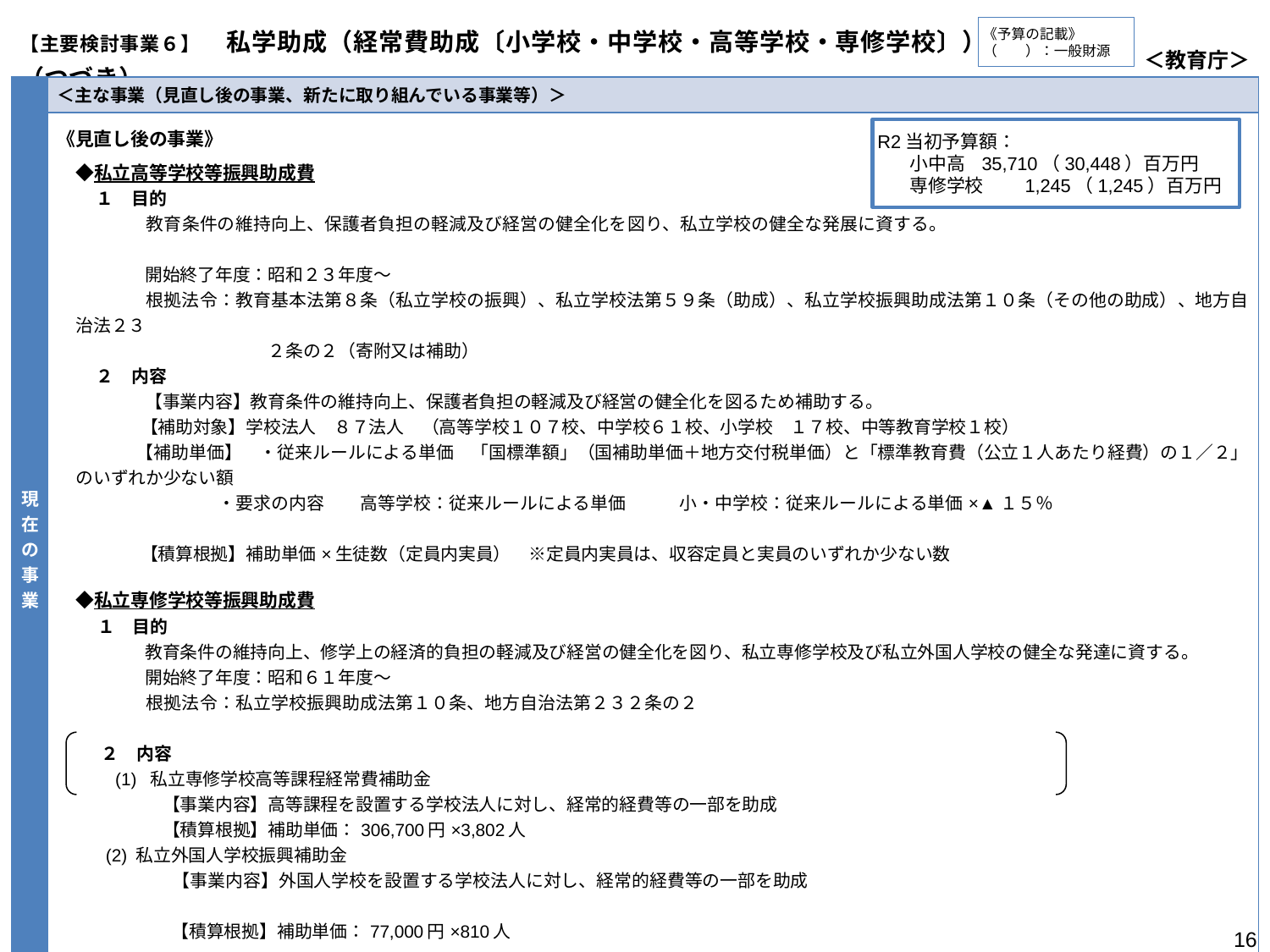

| 【主要検討事業６】　私学助成（経常費助成〔小学校・中学校・高等学校・専修学校〕）（つづき） | ＜教育庁＞ |
| --- | --- |
《予算の記載》
（　　）：一般財源
| 現在の事業 | ＜主な事業（見直し後の事業、新たに取り組んでいる事業等）＞ |
| --- | --- |
|  | 《見直し後の事業》 　◆私立高等学校等振興助成費　 　 　１　目的 　　　　　教育条件の維持向上、保護者負担の軽減及び経営の健全化を図り、私立学校の健全な発展に資する。　　　　　　　　　　　　　　　　　　　　　　　　　　　　　　 　　　　　　　　　　　　　　　　　　　　　　　　　　　　　　　　　 　　　　　開始終了年度：昭和２３年度～ 　　　　　根拠法令：教育基本法第８条（私立学校の振興）、私立学校法第５９条（助成）、私立学校振興助成法第１０条（その他の助成）、地方自治法２３ 　　　　　　　　　　　　２条の２（寄附又は補助） 　 　２　内容 　　　　　【事業内容】教育条件の維持向上、保護者負担の軽減及び経営の健全化を図るため補助する。 　　　　 【補助対象】学校法人　８７法人　（高等学校１０７校、中学校６１校、小学校　１７校、中等教育学校１校） 　　　 　【補助単価】　・従来ルールによる単価　「国標準額」（国補助単価＋地方交付税単価）と「標準教育費（公立１人あたり経費）の１／２」のいずれか少ない額　　　　　　　　　　　　　　　　　　　　　　　　　　　　　　　　　　　　　　　　　　　　　 　 　　　 　・要求の内容　　高等学校：従来ルールによる単価　　　小・中学校：従来ルールによる単価×▲１５％　　　　　　　　　　　　　　　　　　　　　　　　　　　　　 　　　 　【積算根拠】補助単価×生徒数（定員内実員）　※定員内実員は、収容定員と実員のいずれか少ない数 　◆私立専修学校等振興助成費 　 　１　目的 　　　　　教育条件の維持向上、修学上の経済的負担の軽減及び経営の健全化を図り、私立専修学校及び私立外国人学校の健全な発達に資する。 　　　　　開始終了年度：昭和６１年度～ 　　　　　根拠法令：私立学校振興助成法第１０条、地方自治法第２３２条の２　　　　　　　　　　　　　　　　　　　　　　　　　　　　　　　　　　　　　　　 　　　　　　　　　　　　　　　　　　　　　　　　　　　　　　　　　 　　２　内容 　　　(1) 私立専修学校高等課程経常費補助金　 　　　　　　【事業内容】高等課程を設置する学校法人に対し、経常的経費等の一部を助成 　　　　　　【積算根拠】補助単価：306,700円×3,802人 　 　 (2) 私立外国人学校振興補助金　　　　　　　　　　　　　　　　　　　　　　　　　　　　　　　　　　　　 　　　　　　【事業内容】外国人学校を設置する学校法人に対し、経常的経費等の一部を助成　　　　　　　　　　　　　　　　　　　　　　　　　　　　　　　　　　 　　　　　　【積算根拠】補助単価：77,000円×810人 　※ 高等学校及び専修学校の補助単価については、府職員の給与の減額の緩和・終了に伴い、単価の引き下げ率を見直し済み 　　　　（H26）10%⇒2％ （H27）2%⇒０％ |
R2当初予算額：
       小中高   35,710（30,448）百万円
       専修学校　　1,245（1,245）百万円

16